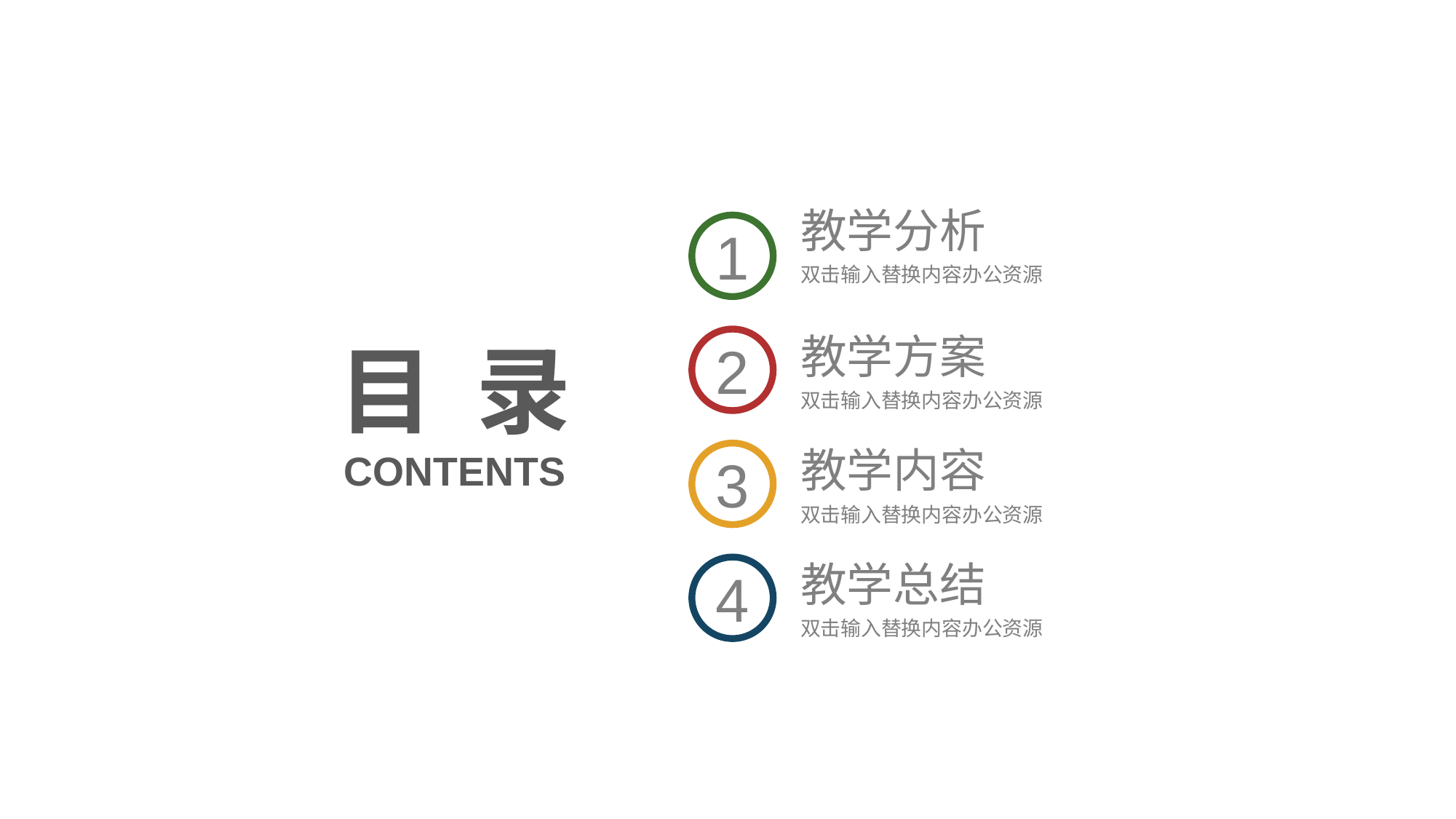

教学分析
双击输入替换内容办公资源

1
教学方案
双击输入替换内容办公资源
2
目  录
教学内容
双击输入替换内容办公资源
3
CONTENTS
教学总结
双击输入替换内容办公资源
4